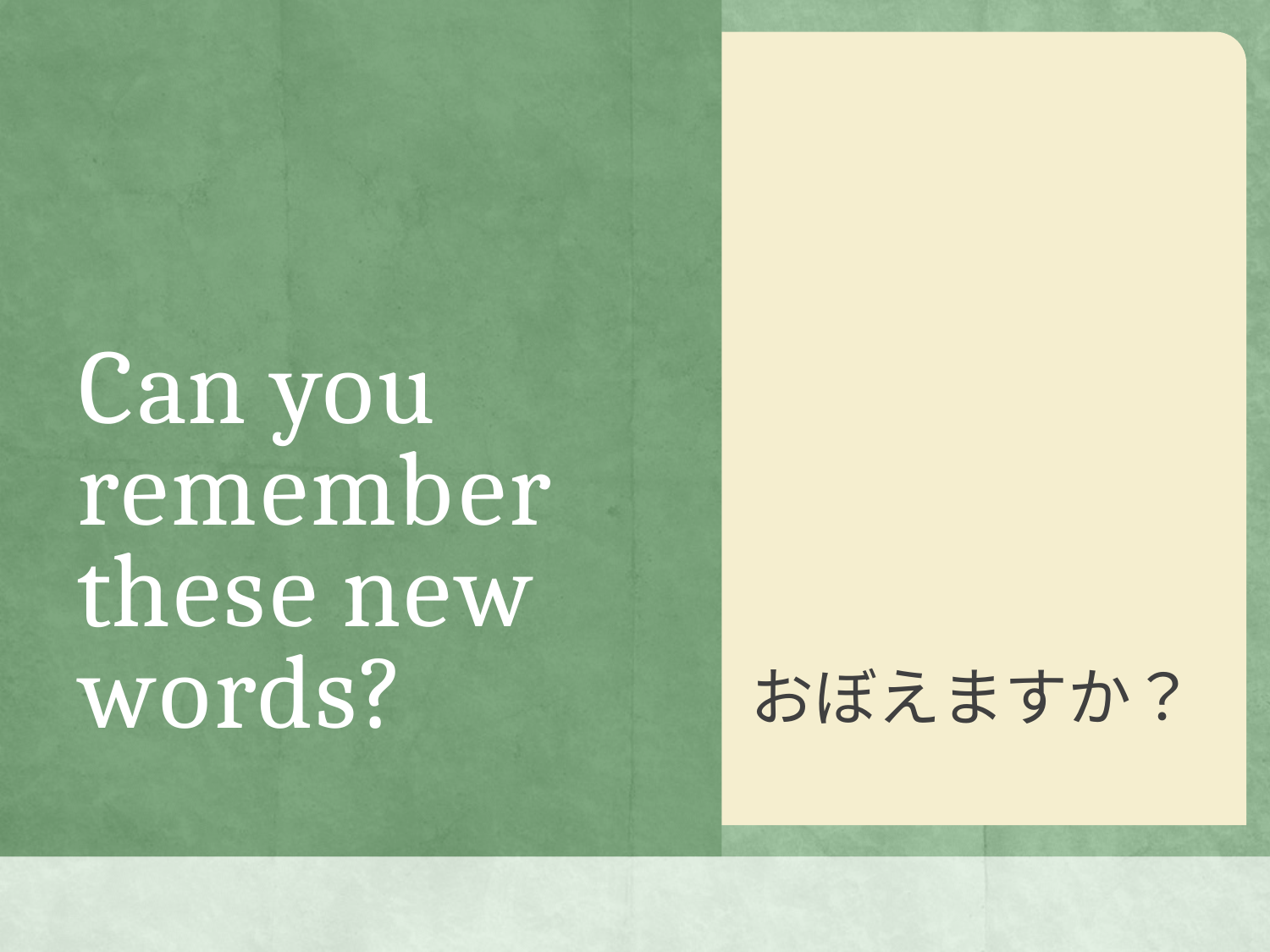

# Can you remember these new words?
おぼえますか？